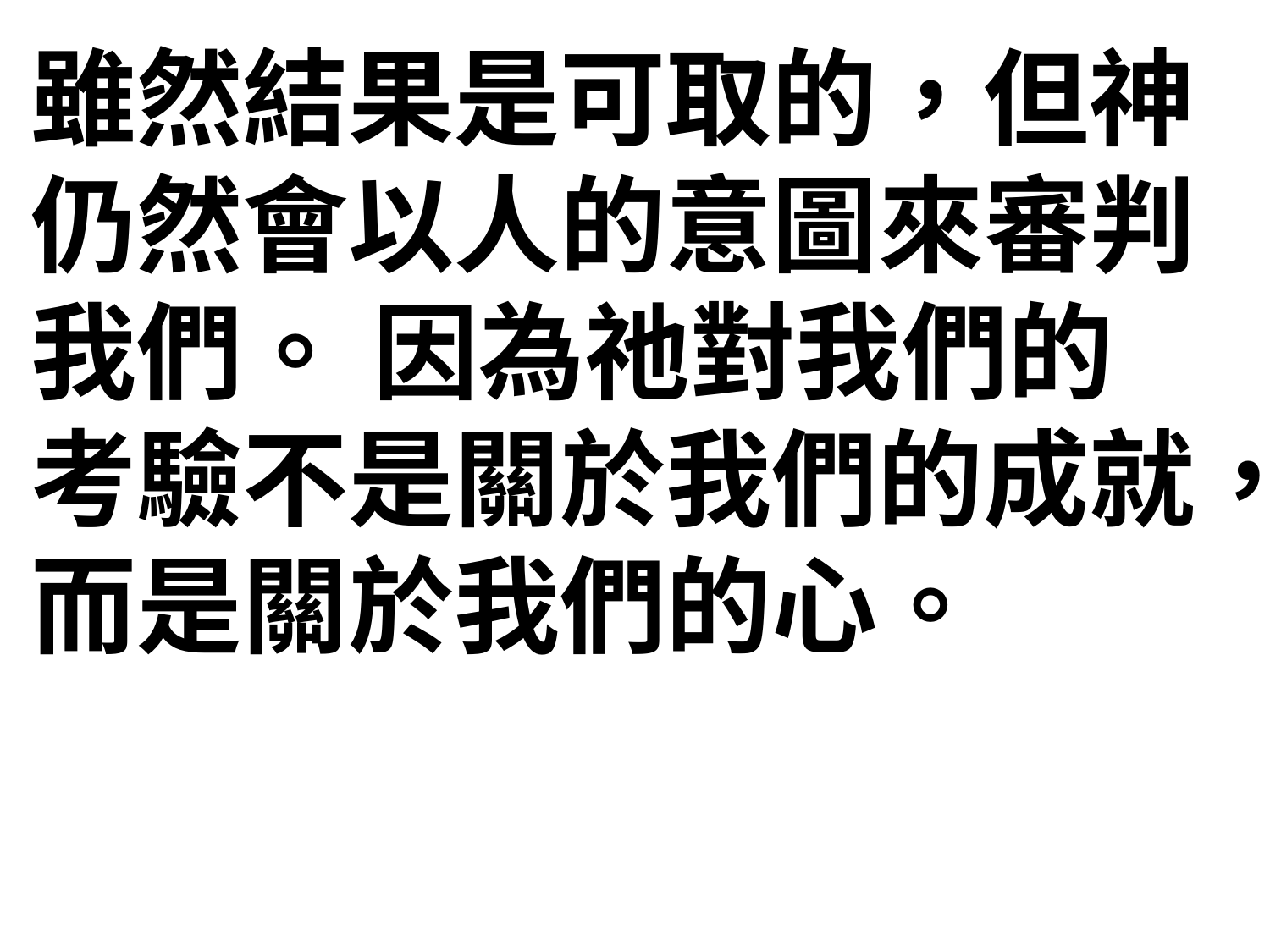

雖然結果是可取的，但神仍然會以人的意圖來審判我們。 因為祂對我們的考驗不是關於我們的成就，而是關於我們的心。